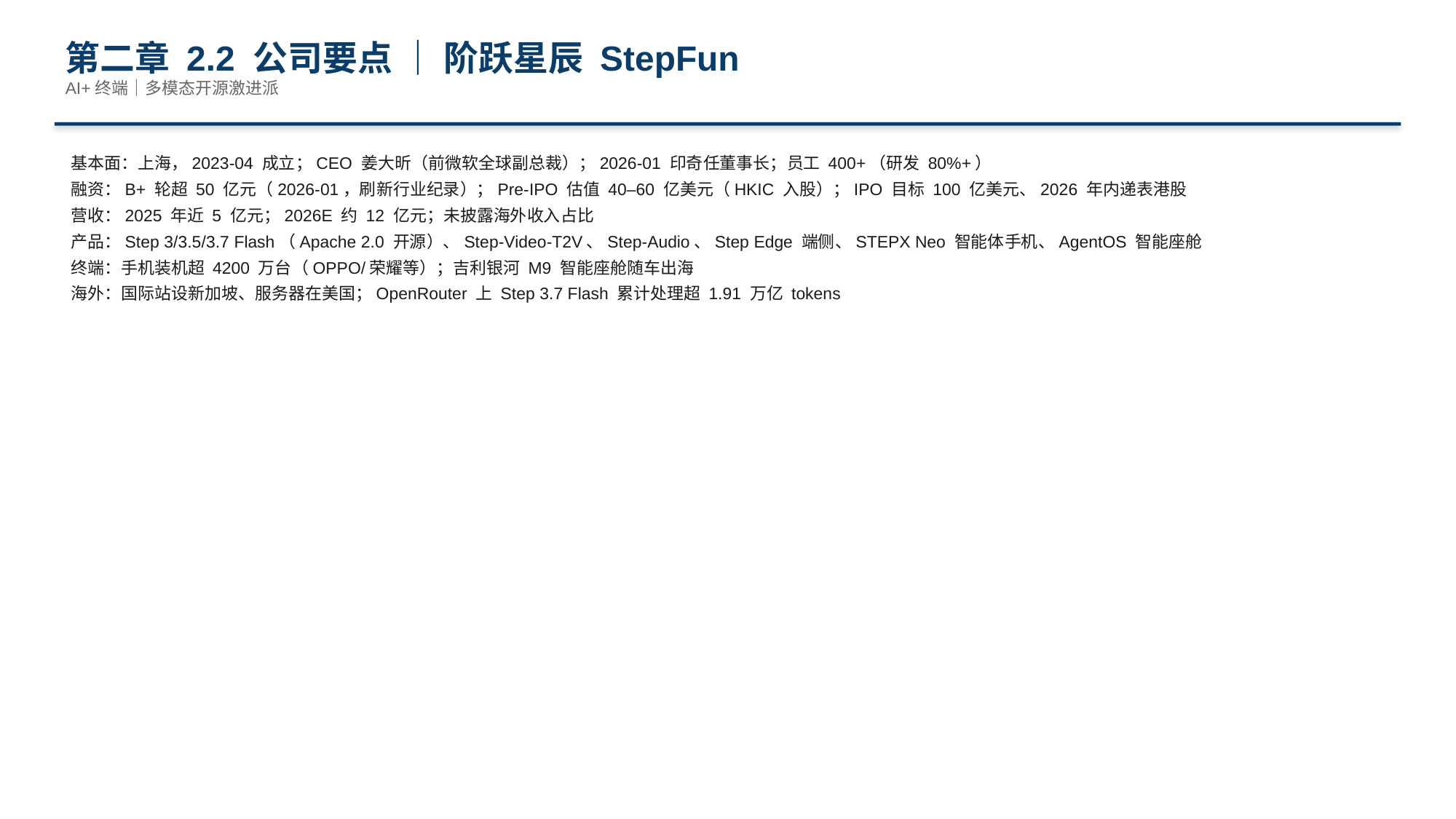

第二章 2.2 公司要点 ｜ 阶跃星辰 StepFun
AI+终端｜多模态开源激进派

基本面：上海，2023-04 成立；CEO 姜大昕（前微软全球副总裁）；2026-01 印奇任董事长；员工 400+（研发 80%+）
融资：B+ 轮超 50 亿元（2026-01，刷新行业纪录）；Pre-IPO 估值 40–60 亿美元（HKIC 入股）；IPO 目标 100 亿美元、2026 年内递表港股
营收：2025 年近 5 亿元；2026E 约 12 亿元；未披露海外收入占比
产品：Step 3/3.5/3.7 Flash（Apache 2.0 开源）、Step-Video-T2V、Step-Audio、Step Edge 端侧、STEPX Neo 智能体手机、AgentOS 智能座舱
终端：手机装机超 4200 万台（OPPO/荣耀等）；吉利银河 M9 智能座舱随车出海
海外：国际站设新加坡、服务器在美国；OpenRouter 上 Step 3.7 Flash 累计处理超 1.91 万亿 tokens